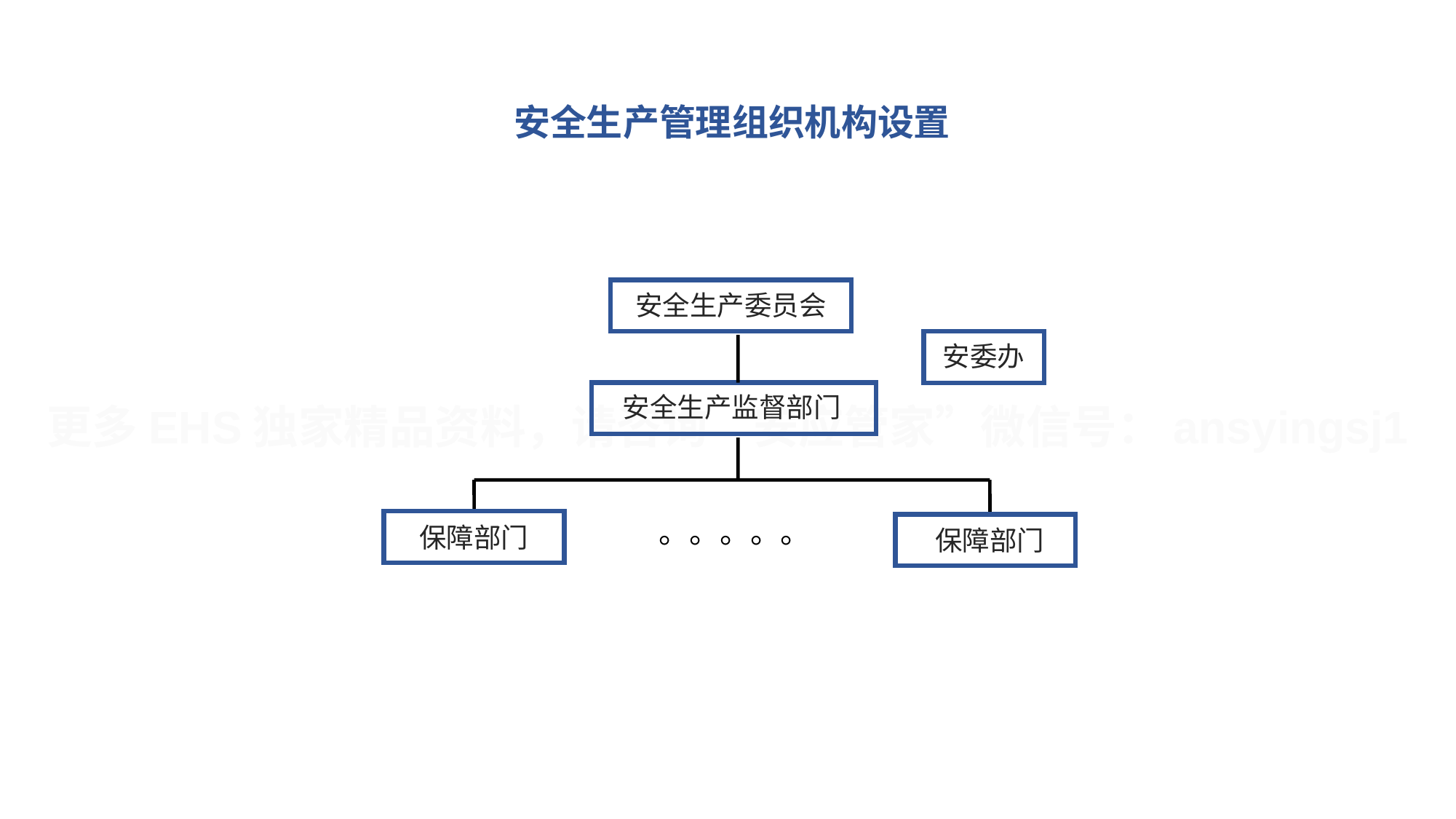

安全生产管理组织机构设置

安全生产委员会

安委办

安全生产监督部门

。。。。。

保障部门
保障部门